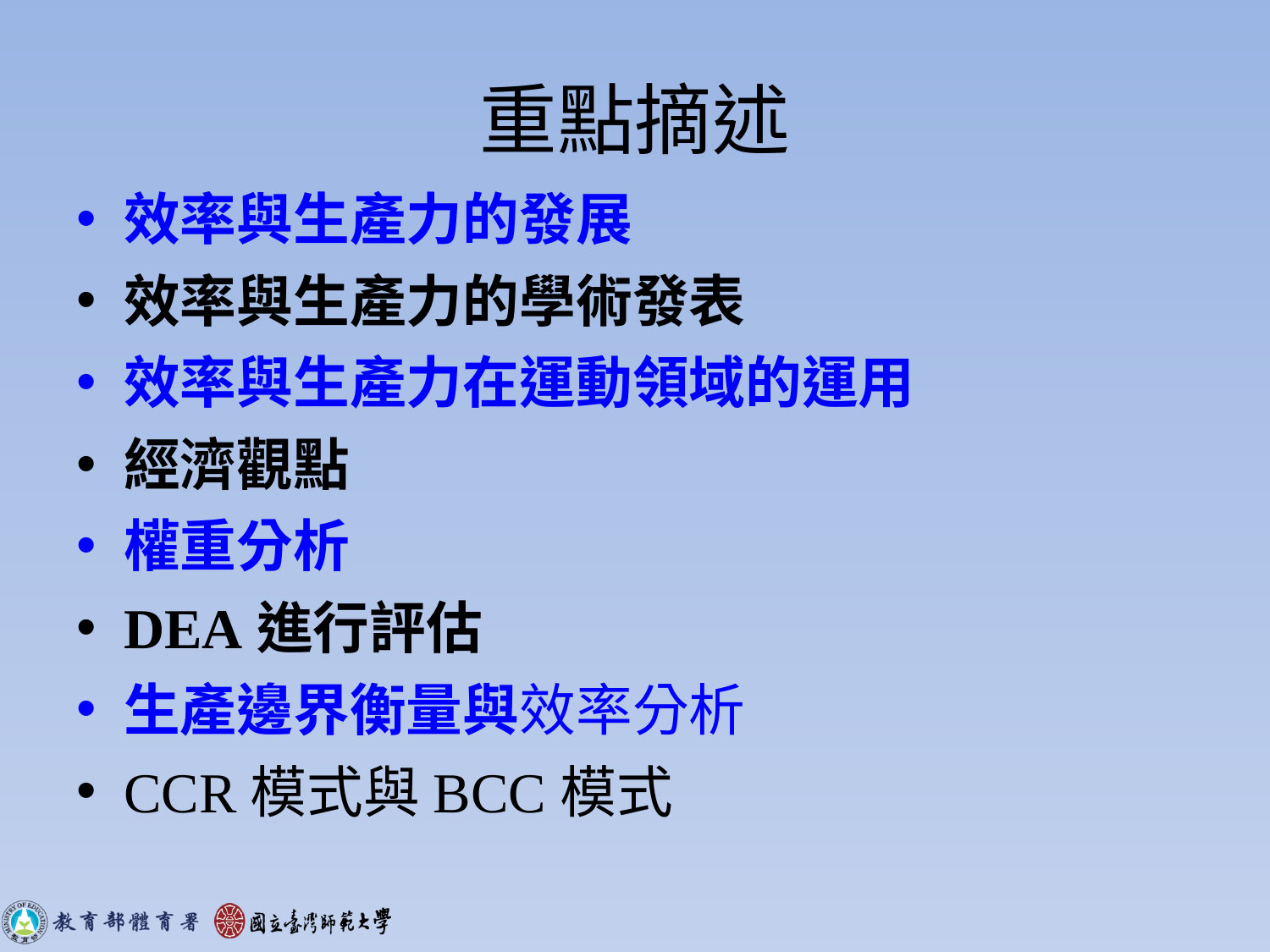

# 重點摘述
效率與生產力的發展
效率與生產力的學術發表
效率與生產力在運動領域的運用
經濟觀點
權重分析
DEA進行評估
生產邊界衡量與效率分析
CCR模式與BCC模式